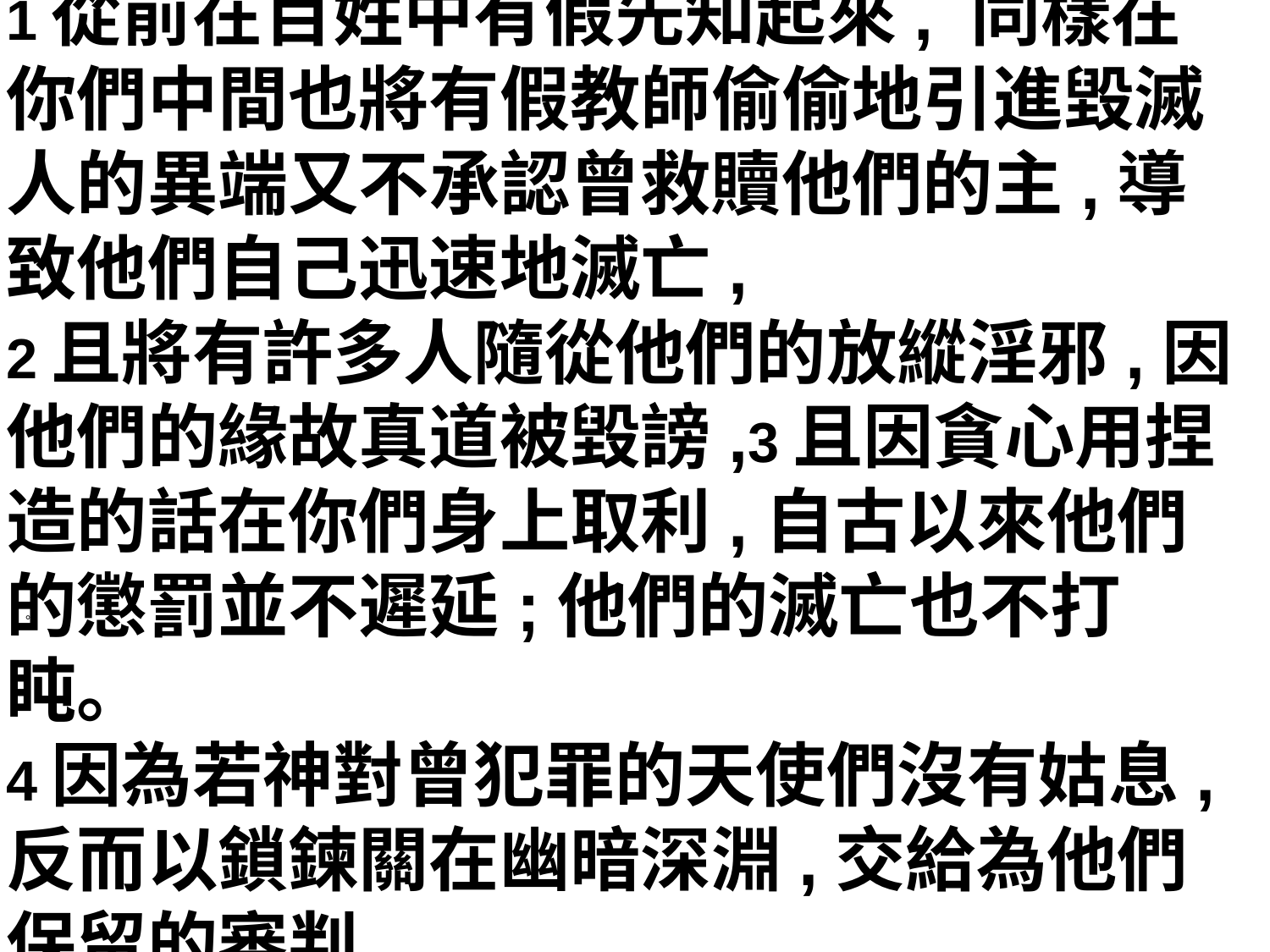

1從前在百姓中有假先知起來, 同樣在你們中間也將有假教師偷偷地引進毀滅人的異端又不承認曾救贖他們的主,導致他們自己迅速地滅亡,
2且將有許多人隨從他們的放縱淫邪,因他們的緣故真道被毀謗,3且因貪心用捏造的話在你們身上取利,自古以來他們的懲罰並不遲延;他們的滅亡也不打盹。
4因為若神對曾犯罪的天使們沒有姑息,反而以鎖鍊關在幽暗深淵,交給為他們保留的審判,

。